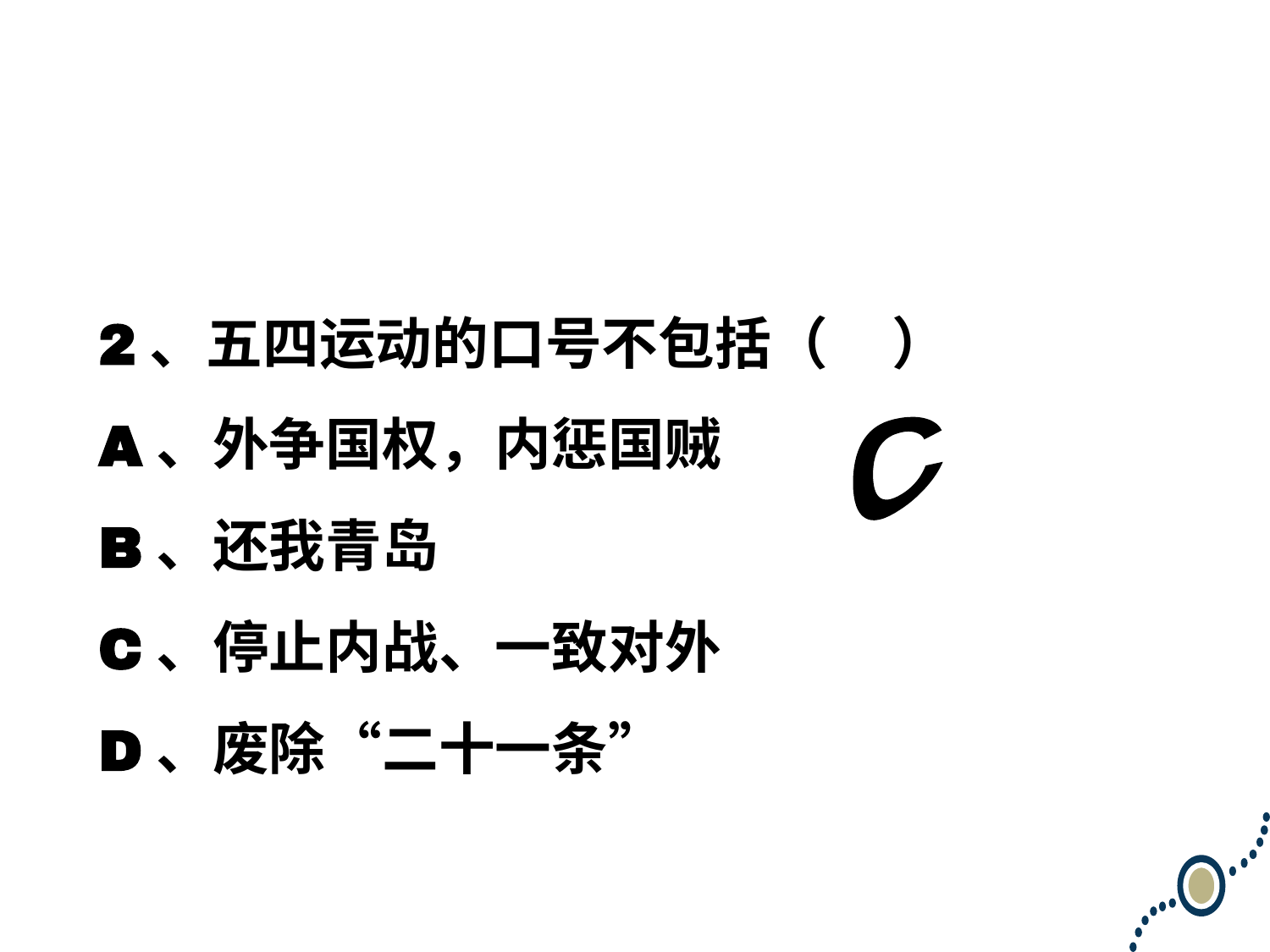

2、五四运动的口号不包括（     ）
A、外争国权，内惩国贼
B、还我青岛
C、停止内战、一致对外
D、废除“二十一条”
C